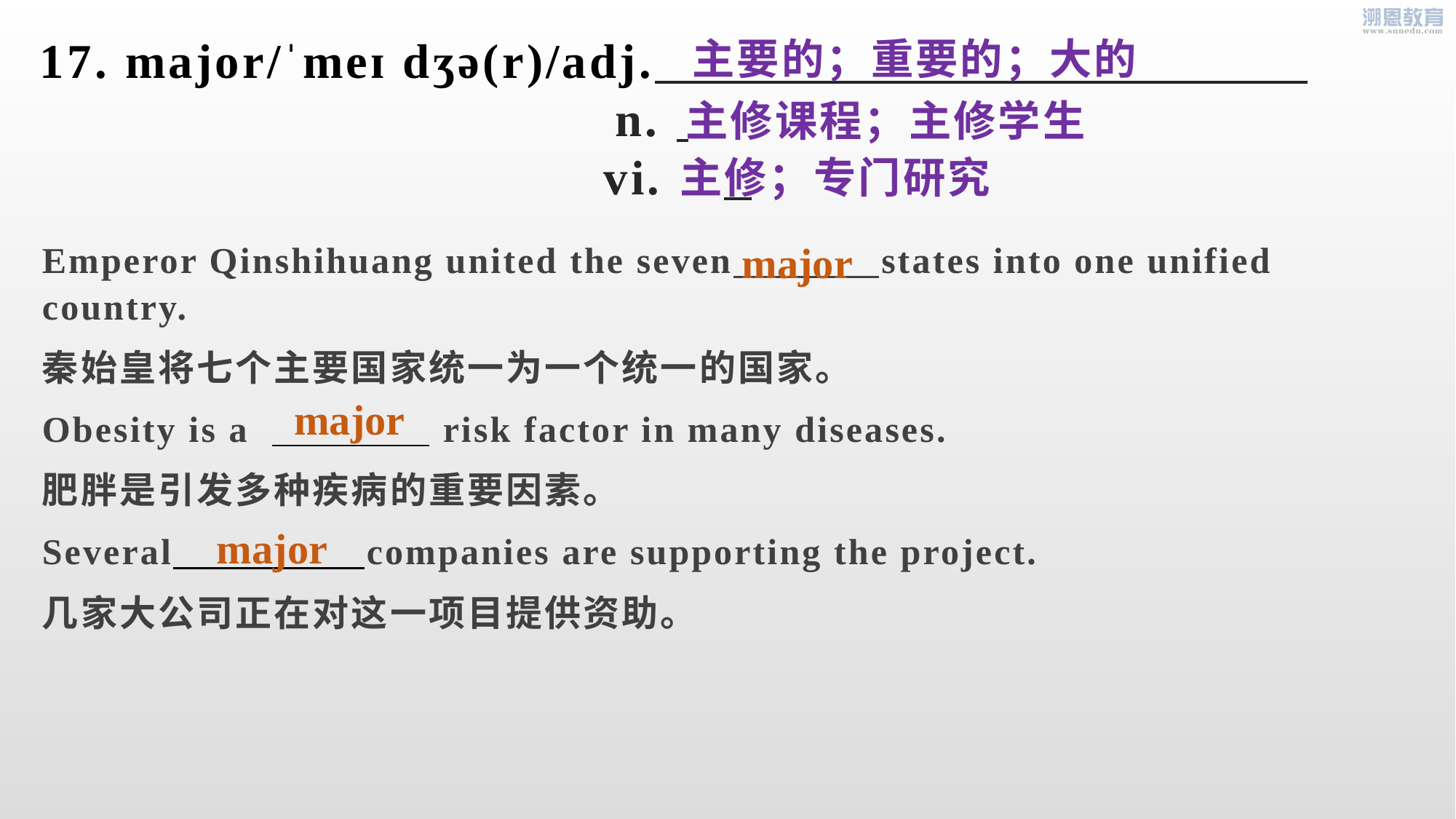

17. major/ˈmeɪ dʒə(r)/adj.
_                                    n.
                                     vi.
 主要的；重要的；大的
主修课程；主修学生
主修；专门研究
major
Emperor Qinshihuang united the seven             states into one unified country.
秦始皇将七个主要国家统一为一个统一的国家。
Obesity is a                 risk factor in many diseases.
肥胖是引发多种疾病的重要因素。
Several                 companies are supporting the project.
几家大公司正在对这一项目提供资助。

major
major